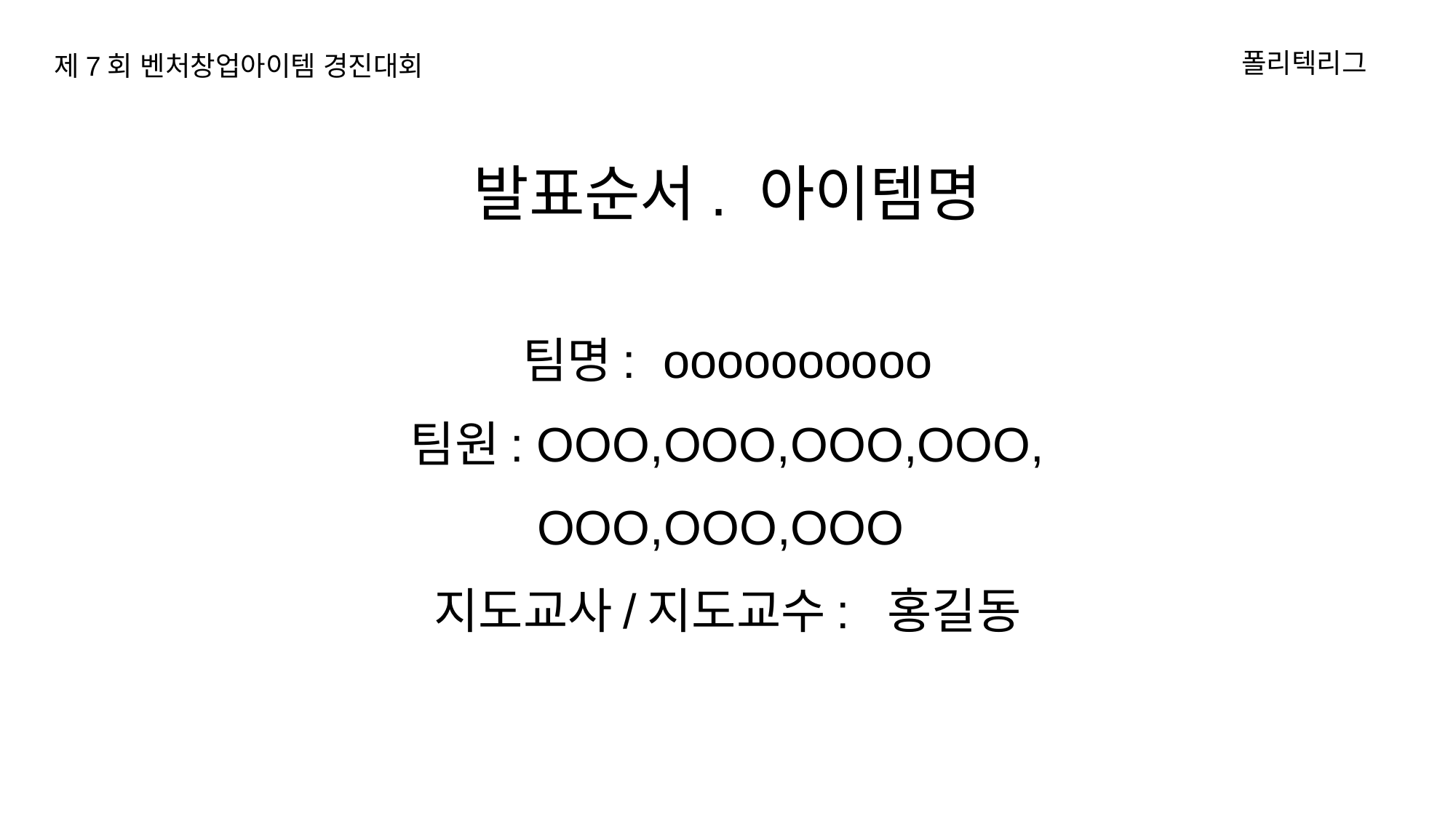

폴리텍리그
제7회 벤처창업아이템 경진대회
# 발표순서. 아이템명
팀명:  oooooooooo
팀원: OOO,OOO,OOO,OOO,
OOO,OOO,OOO
지도교사/지도교수:  홍길동